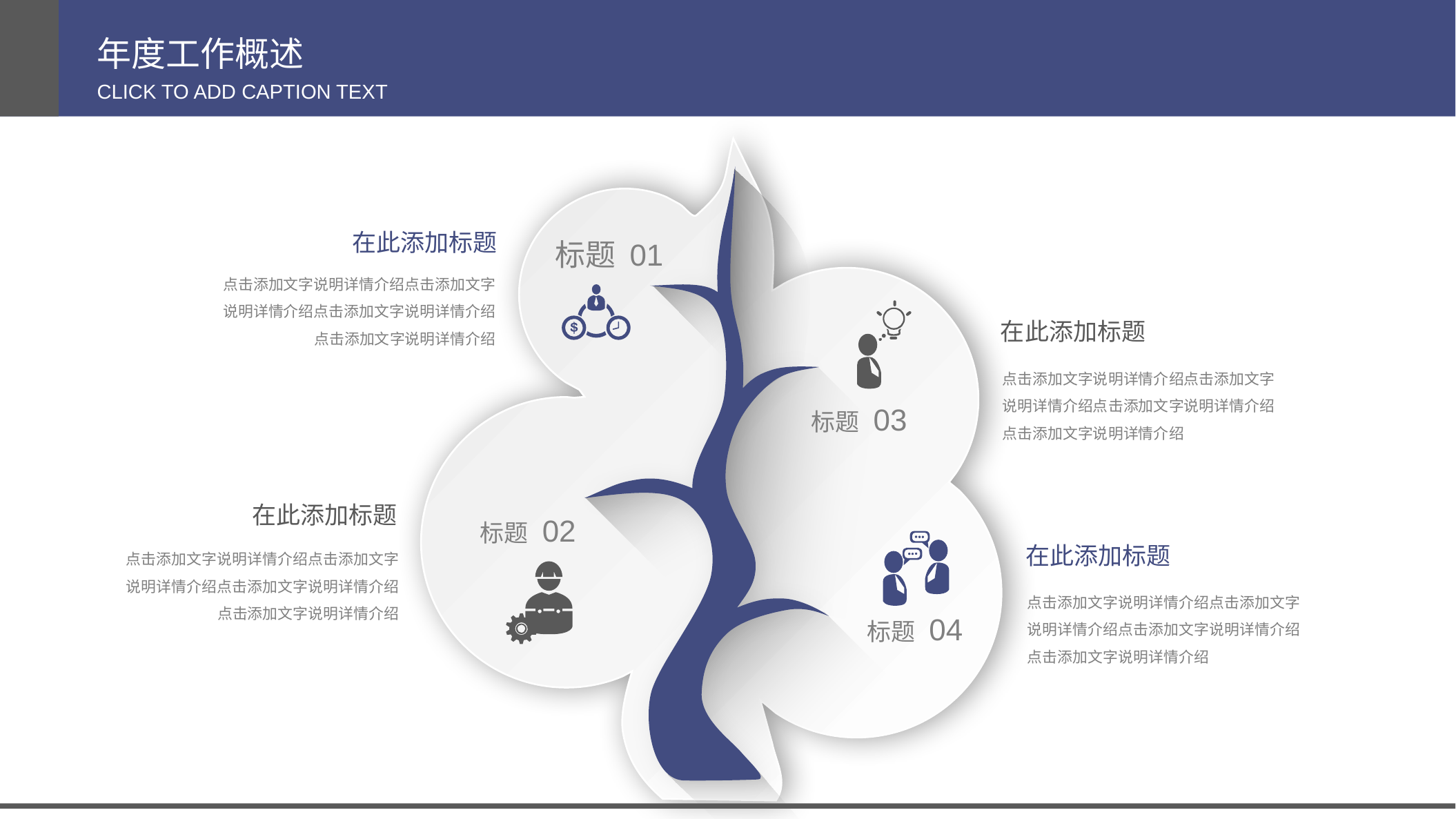

年度工作概述
CLICK TO ADD CAPTION TEXT

在此添加标题
点击添加文字说明详情介绍点击添加文字说明详情介绍点击添加文字说明详情介绍点击添加文字说明详情介绍

标题 01

在此添加标题
点击添加文字说明详情介绍点击添加文字说明详情介绍点击添加文字说明详情介绍点击添加文字说明详情介绍

标题 03
在此添加标题
点击添加文字说明详情介绍点击添加文字说明详情介绍点击添加文字说明详情介绍点击添加文字说明详情介绍

标题 02

在此添加标题
点击添加文字说明详情介绍点击添加文字说明详情介绍点击添加文字说明详情介绍点击添加文字说明详情介绍

标题 04